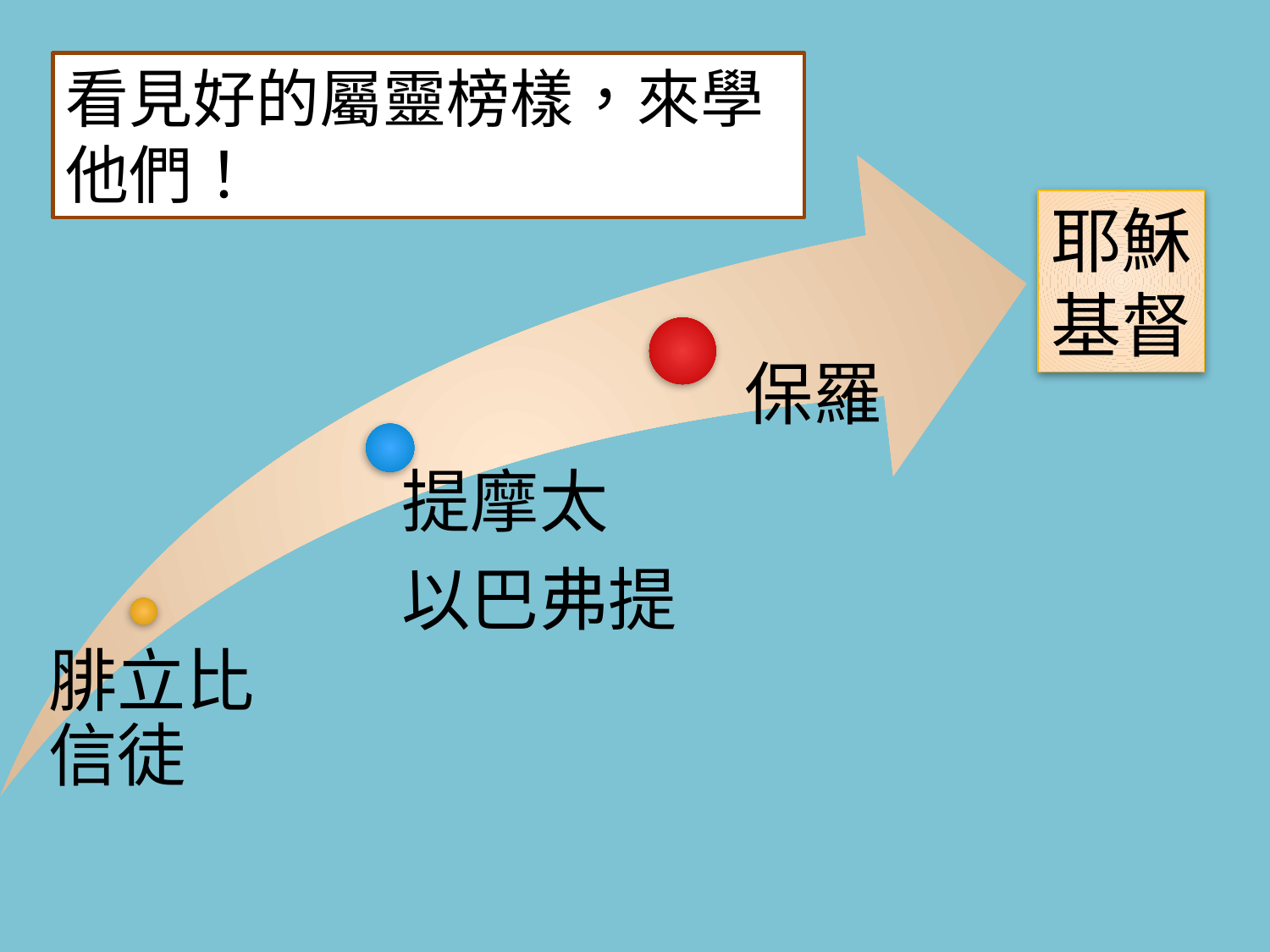

腓立比信徒
提摩太
以巴弗提
保羅
看見好的屬靈榜樣，來學他們！
耶穌
基督